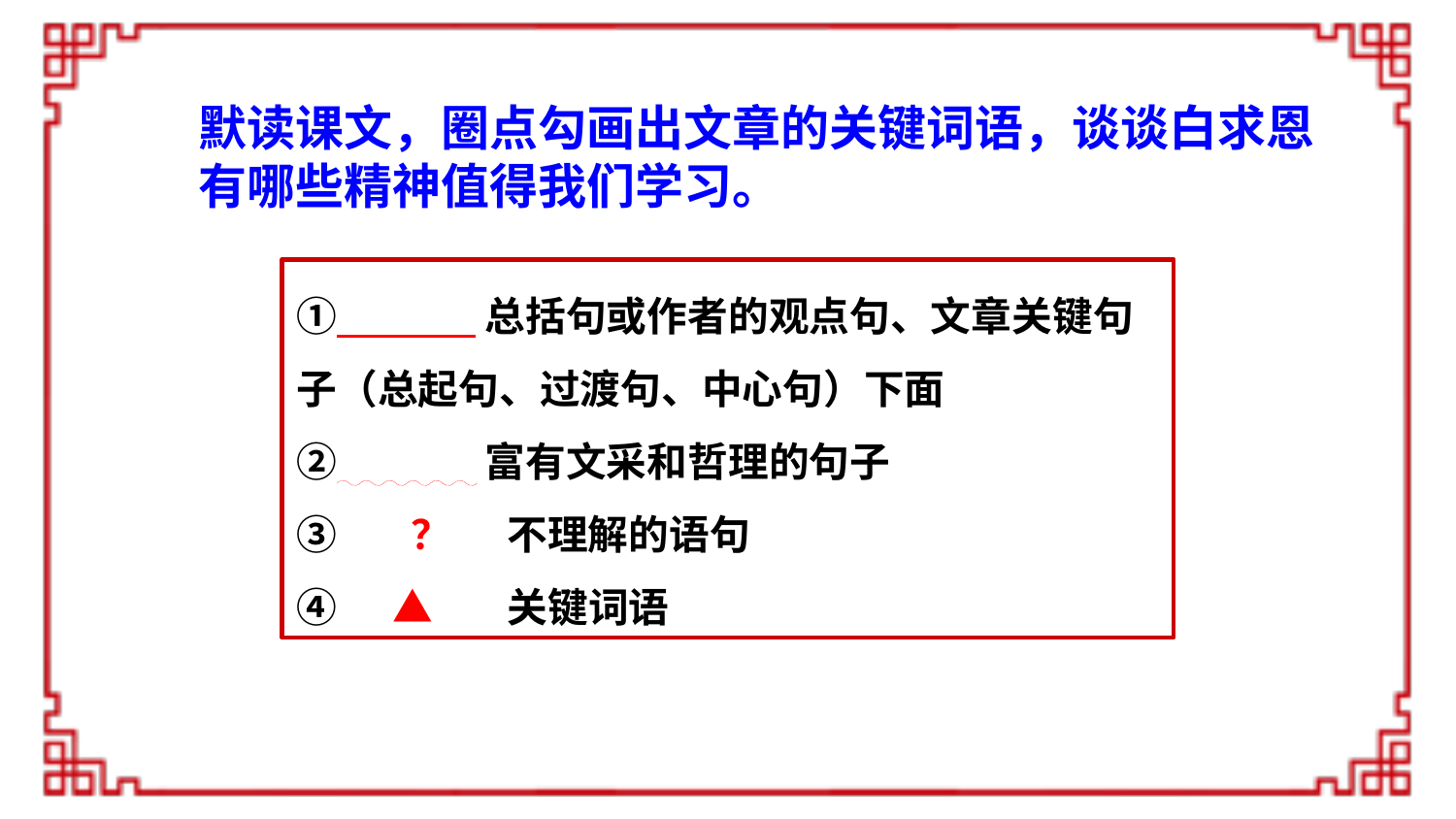

默读课文，圈点勾画出文章的关键词语，谈谈白求恩有哪些精神值得我们学习。
①               总括句或作者的观点句、文章关键句子（总起句、过渡句、中心句）下面
②               富有文采和哲理的句子
③       ？      不理解的语句
④      ▲       关键词语